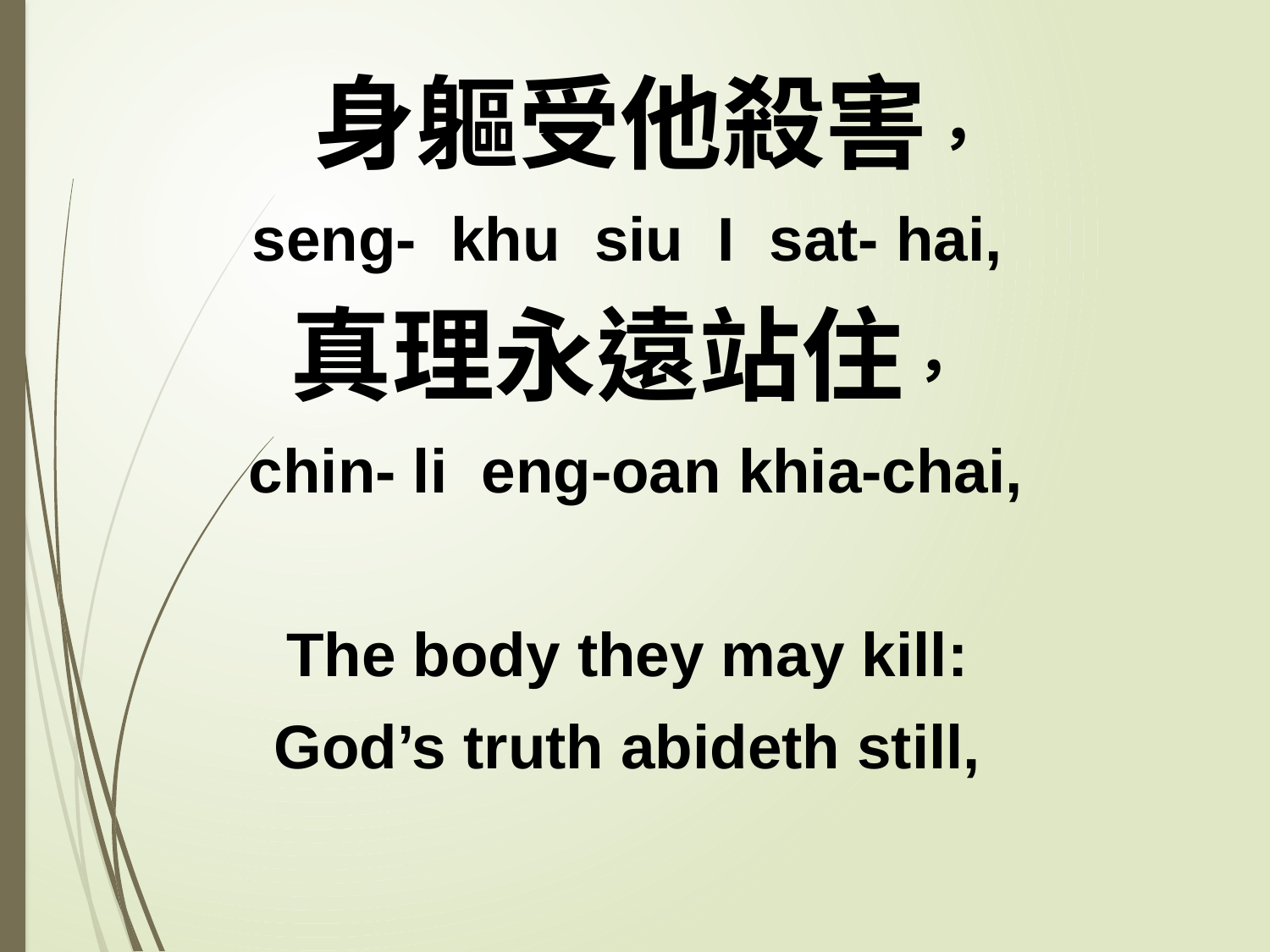

身軀受他殺害，
seng-  khu  siu  I  sat- hai,
真理永遠站住，
 chin- li  eng-oan khia-chai,

The body they may kill:
God’s truth abideth still,